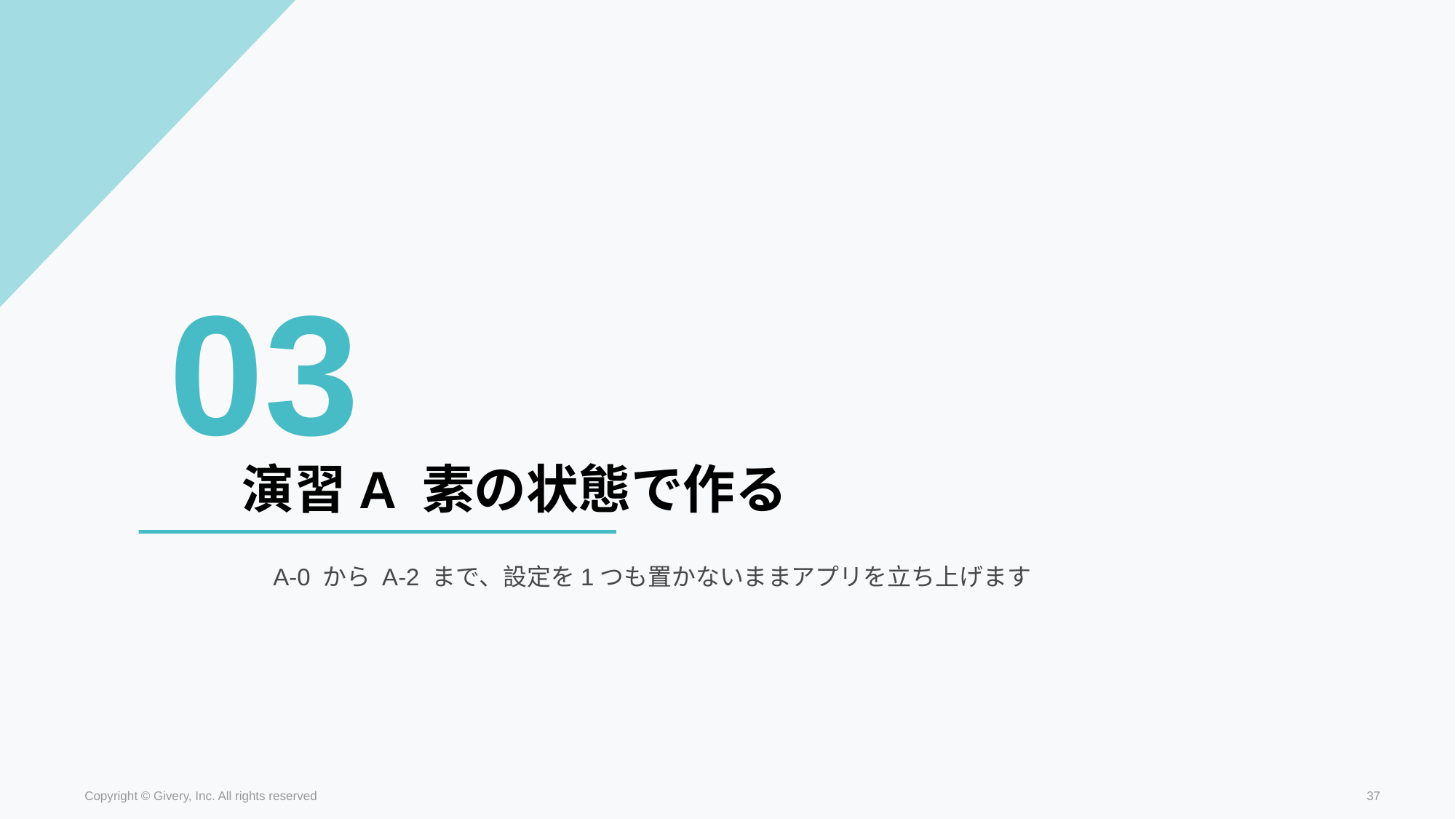

03
演習A 素の状態で作る

A-0 から A-2 まで、設定を1つも置かないままアプリを立ち上げます
Copyright © Givery, Inc. All rights reserved
37